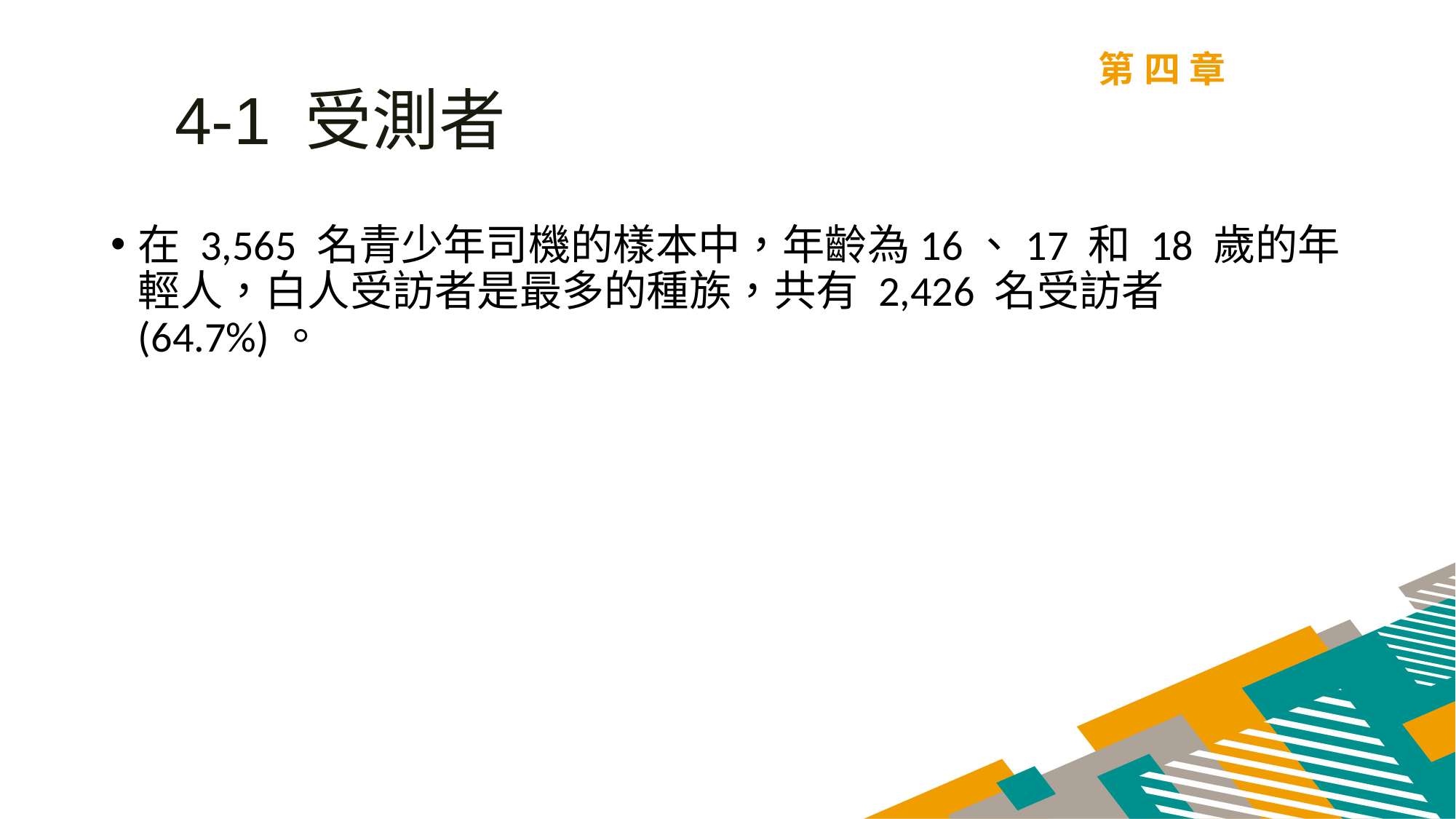

第四章
4-1 受測者
在 3,565 名青少年司機的樣本中，年齡為16、17 和 18 歲的年輕人，白人受訪者是最多的種族，共有 2,426 名受訪者 (64.7%)。